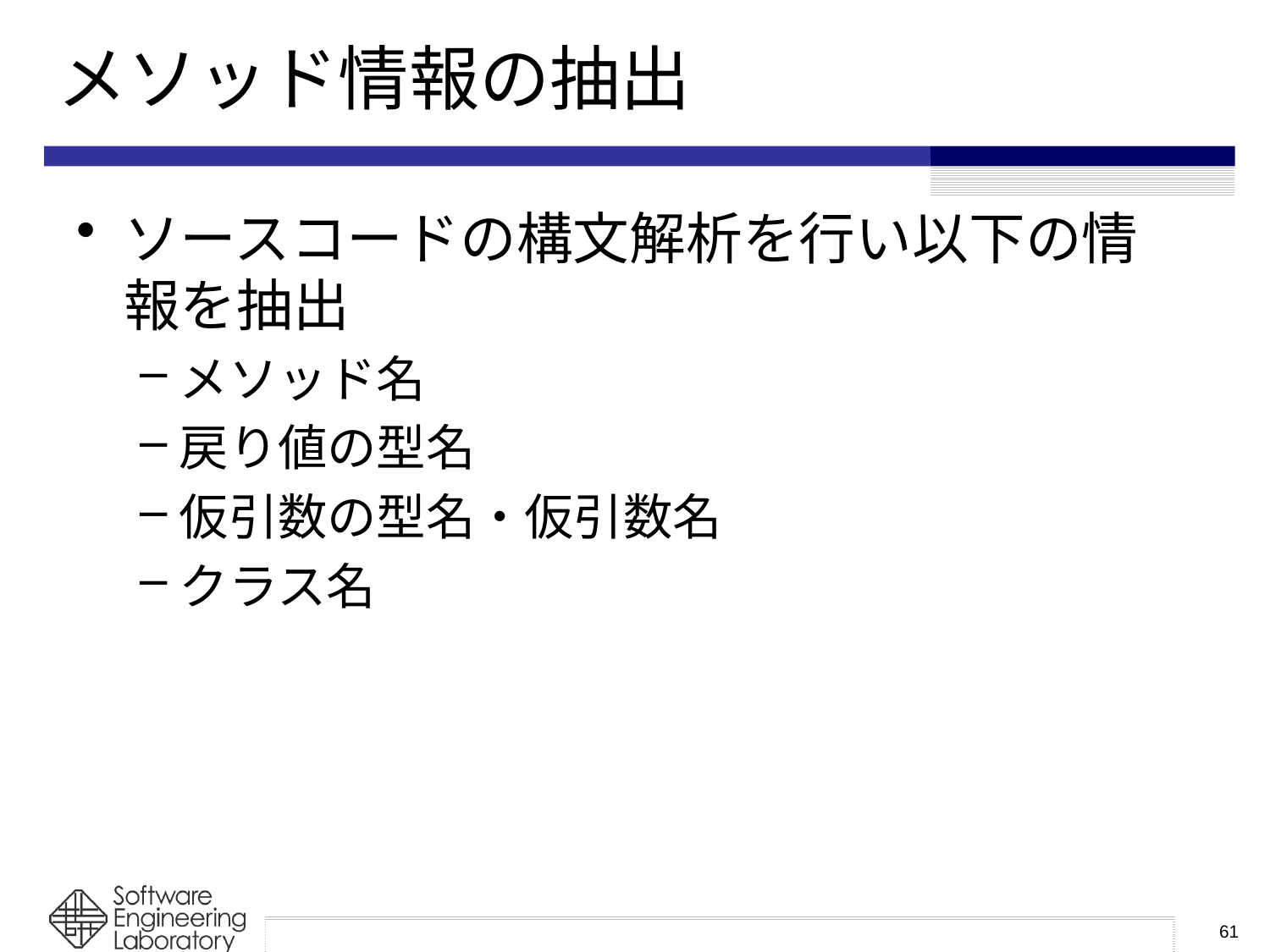

# メソッド情報の抽出
ソースコードの構文解析を行い以下の情報を抽出
メソッド名
戻り値の型名
仮引数の型名・仮引数名
クラス名

61